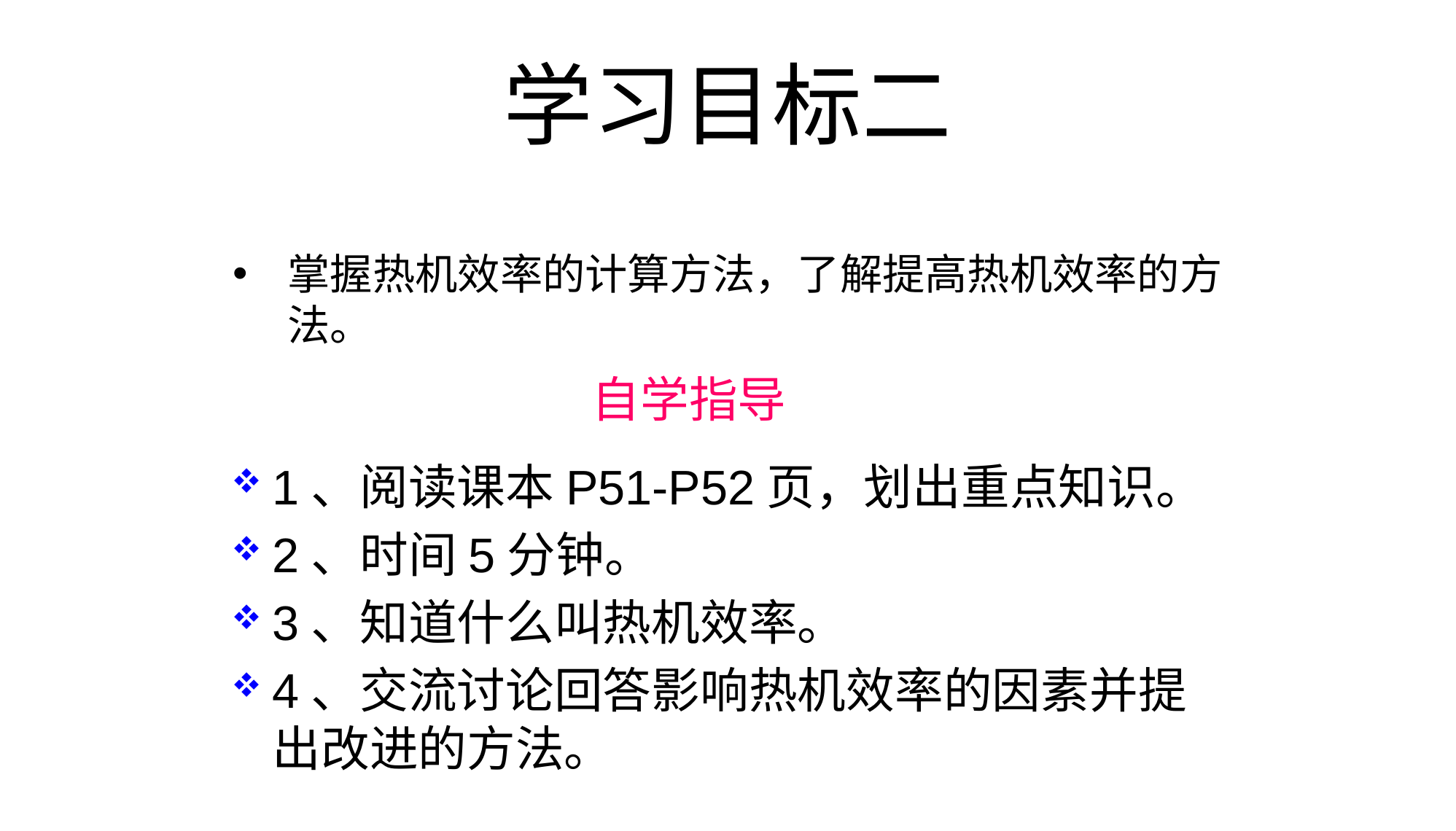

# 学习目标二
掌握热机效率的计算方法，了解提高热机效率的方法。
自学指导
1、阅读课本P51-P52页，划出重点知识。
2、时间5分钟。
3、知道什么叫热机效率。
4、交流讨论回答影响热机效率的因素并提出改进的方法。